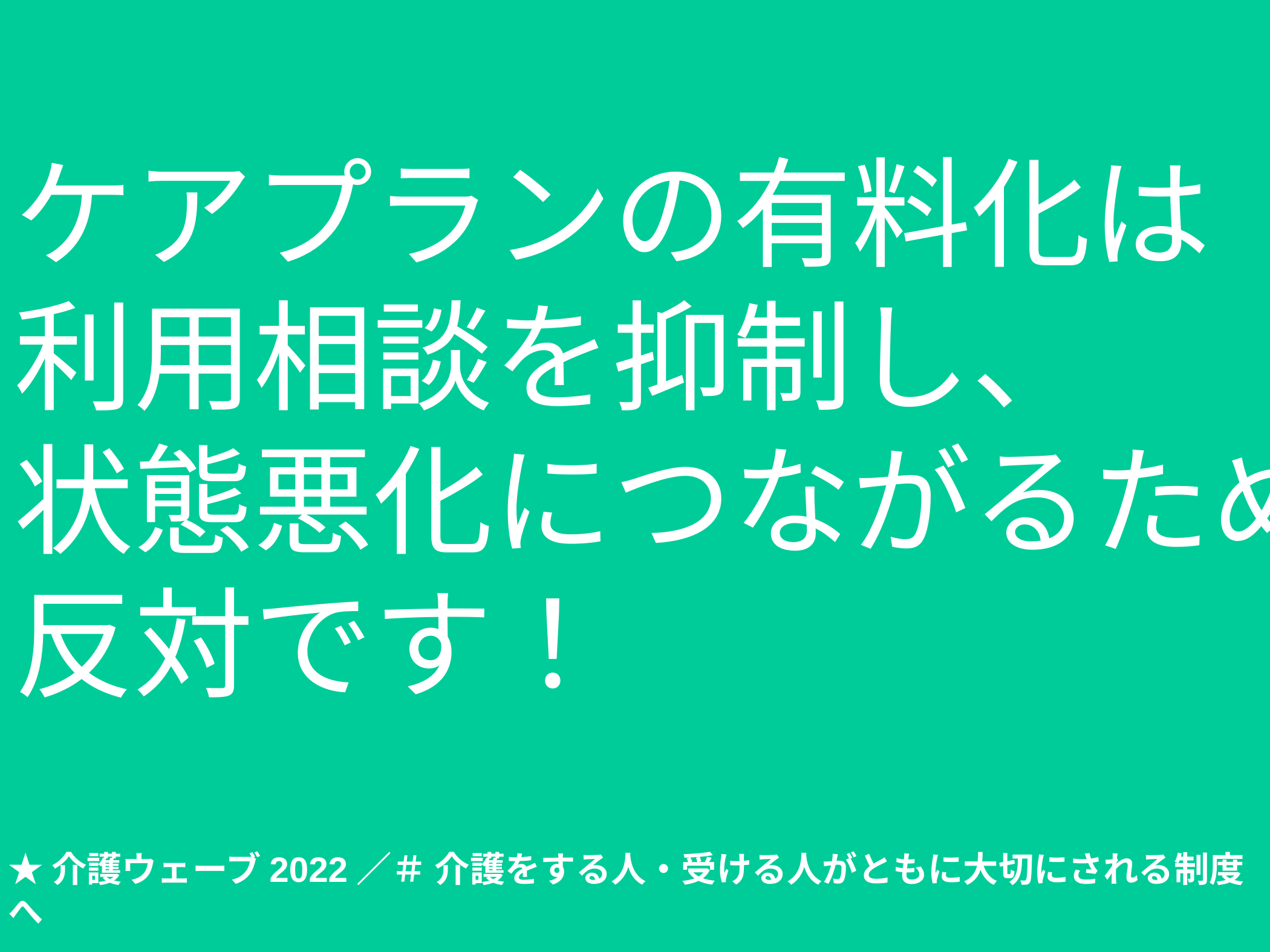

ケアプランの有料化は
利用相談を抑制し、
状態悪化につながるため反対です！
★介護ウェーブ2022／＃ 介護をする人・受ける人がともに大切にされる制度へ